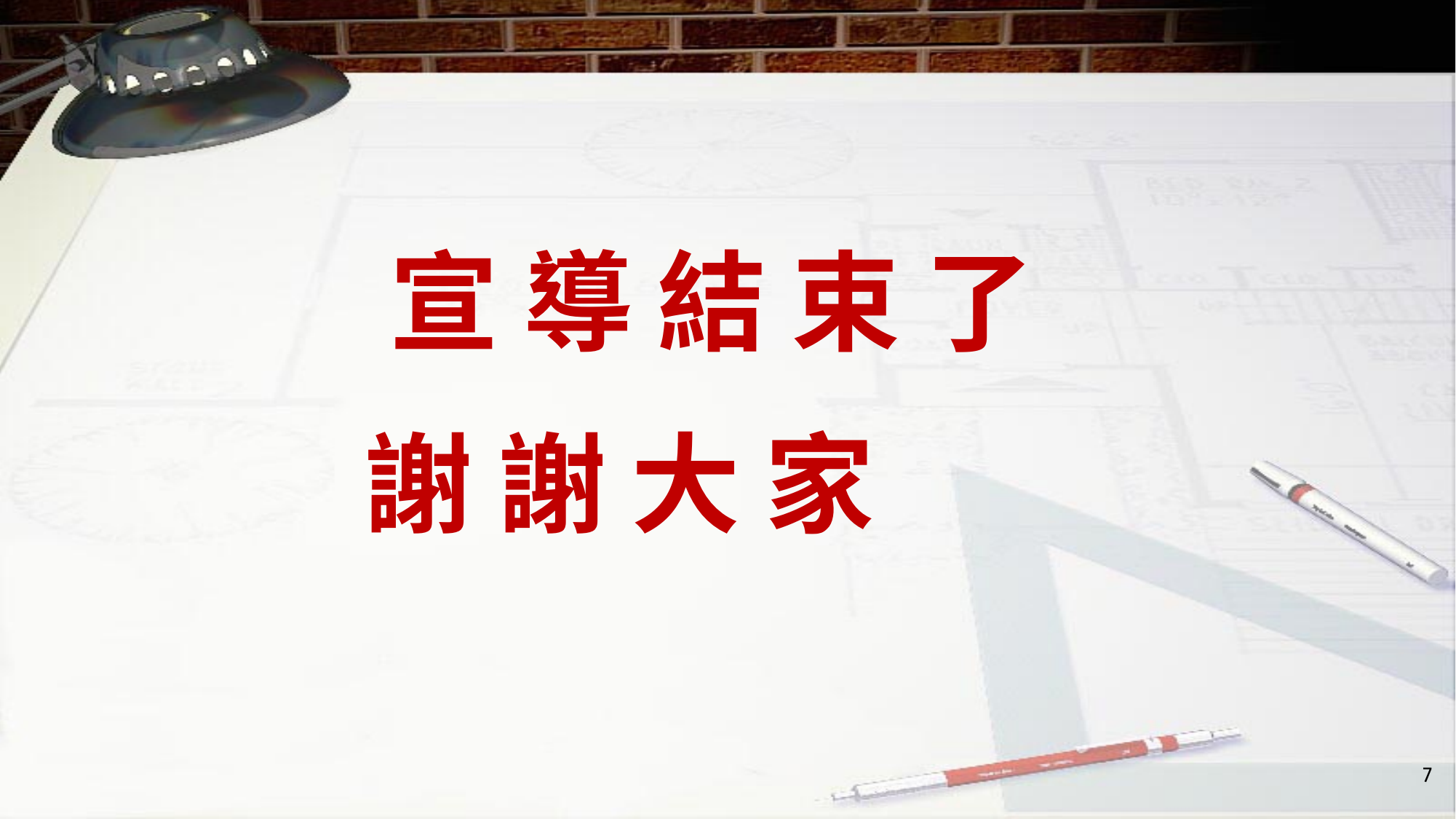

# 宣 導 結 束 了 謝 謝 大 家

7